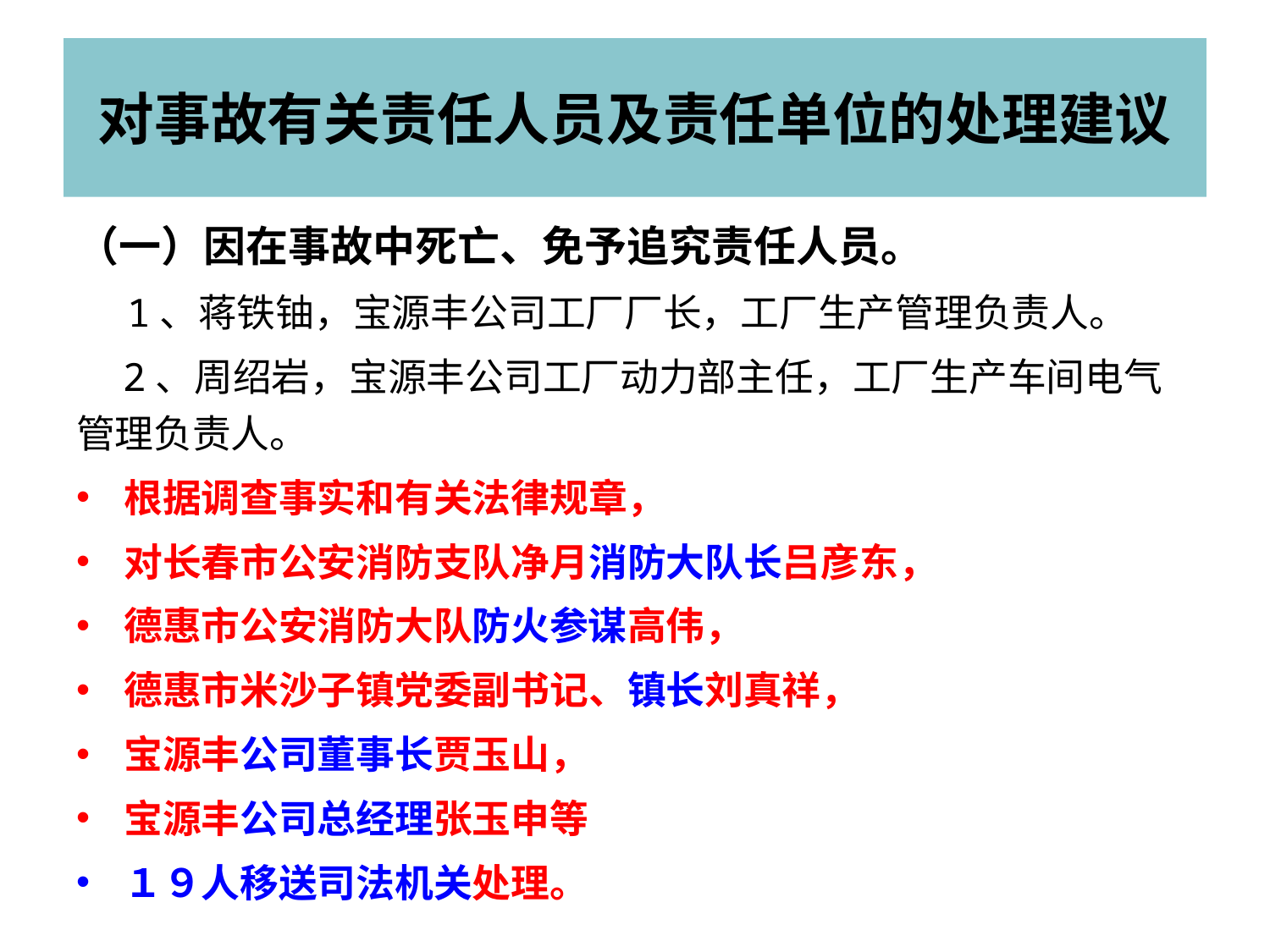

# 对事故有关责任人员及责任单位的处理建议
（一）因在事故中死亡、免予追究责任人员。
  1、蒋铁铀，宝源丰公司工厂厂长，工厂生产管理负责人。
  2、周绍岩，宝源丰公司工厂动力部主任，工厂生产车间电气管理负责人。
根据调查事实和有关法律规章，
对长春市公安消防支队净月消防大队长吕彦东，
德惠市公安消防大队防火参谋高伟，
德惠市米沙子镇党委副书记、镇长刘真祥，
宝源丰公司董事长贾玉山，
宝源丰公司总经理张玉申等
１９人移送司法机关处理。

30